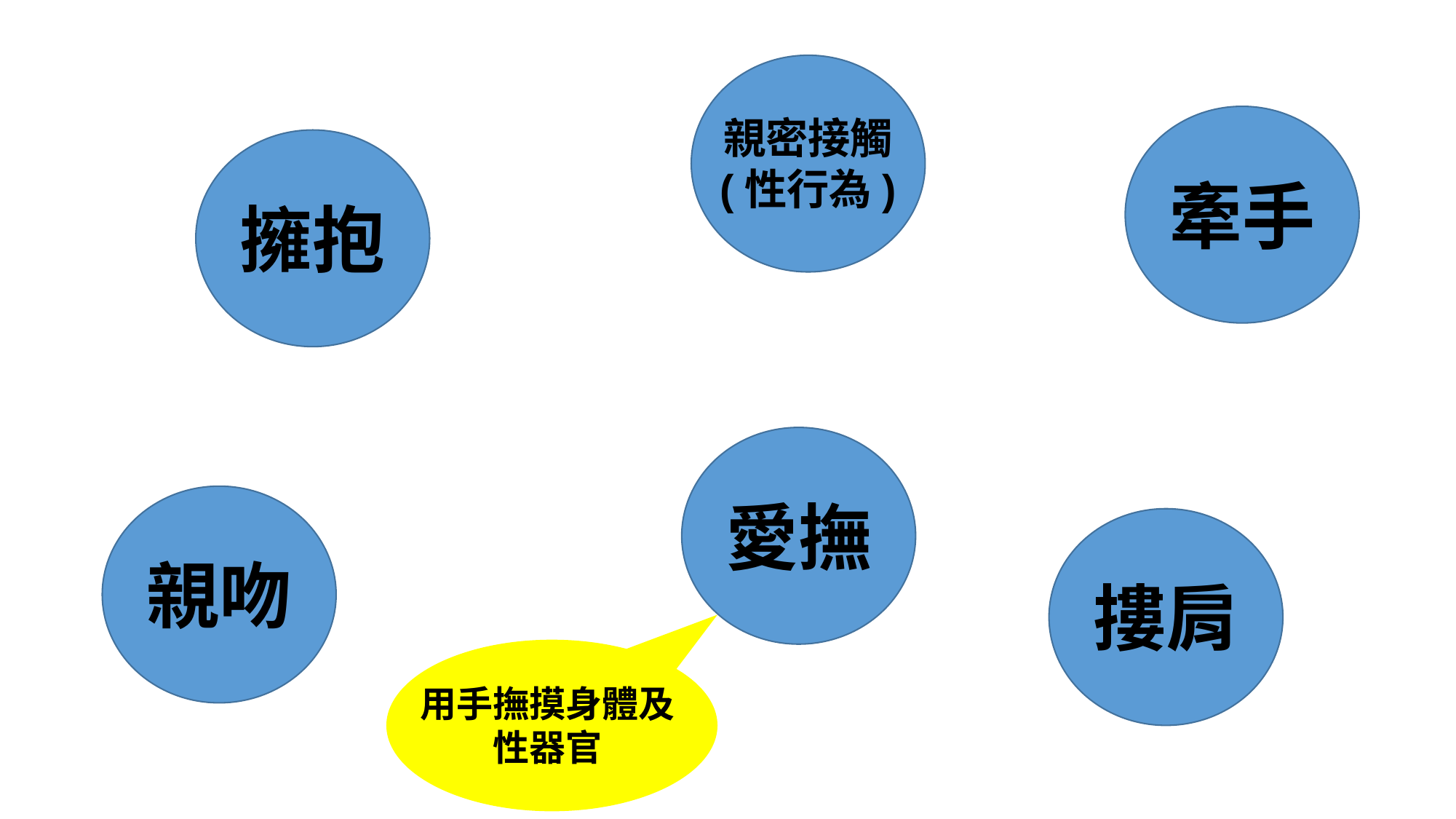

親密接觸
(性行為)

牽手

擁抱

愛撫

親吻

摟肩

用手撫摸身體及性器官